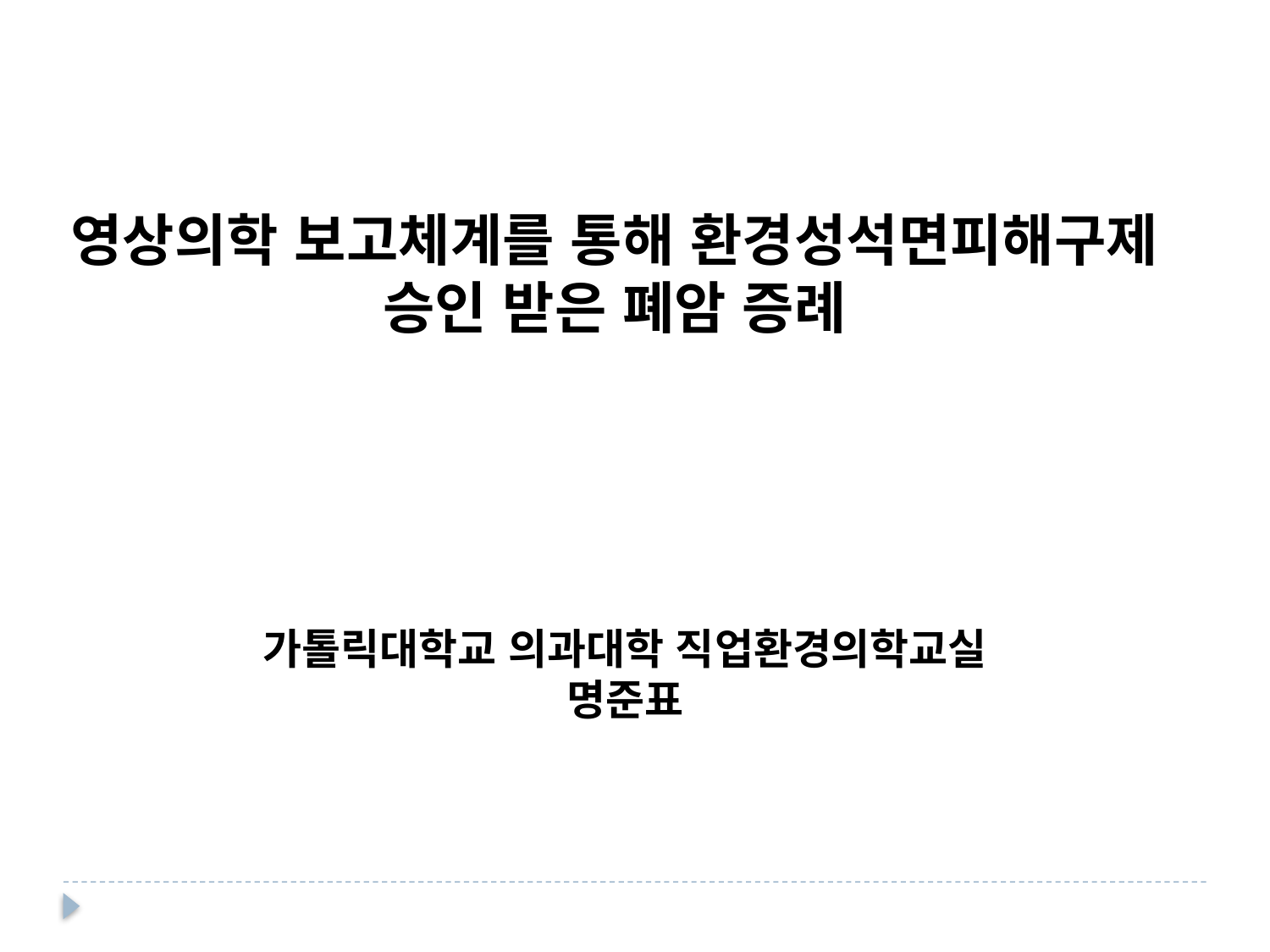

영상의학 보고체계를 통해 환경성석면피해구제 승인 받은 폐암 증례
가톨릭대학교 의과대학 직업환경의학교실
명준표